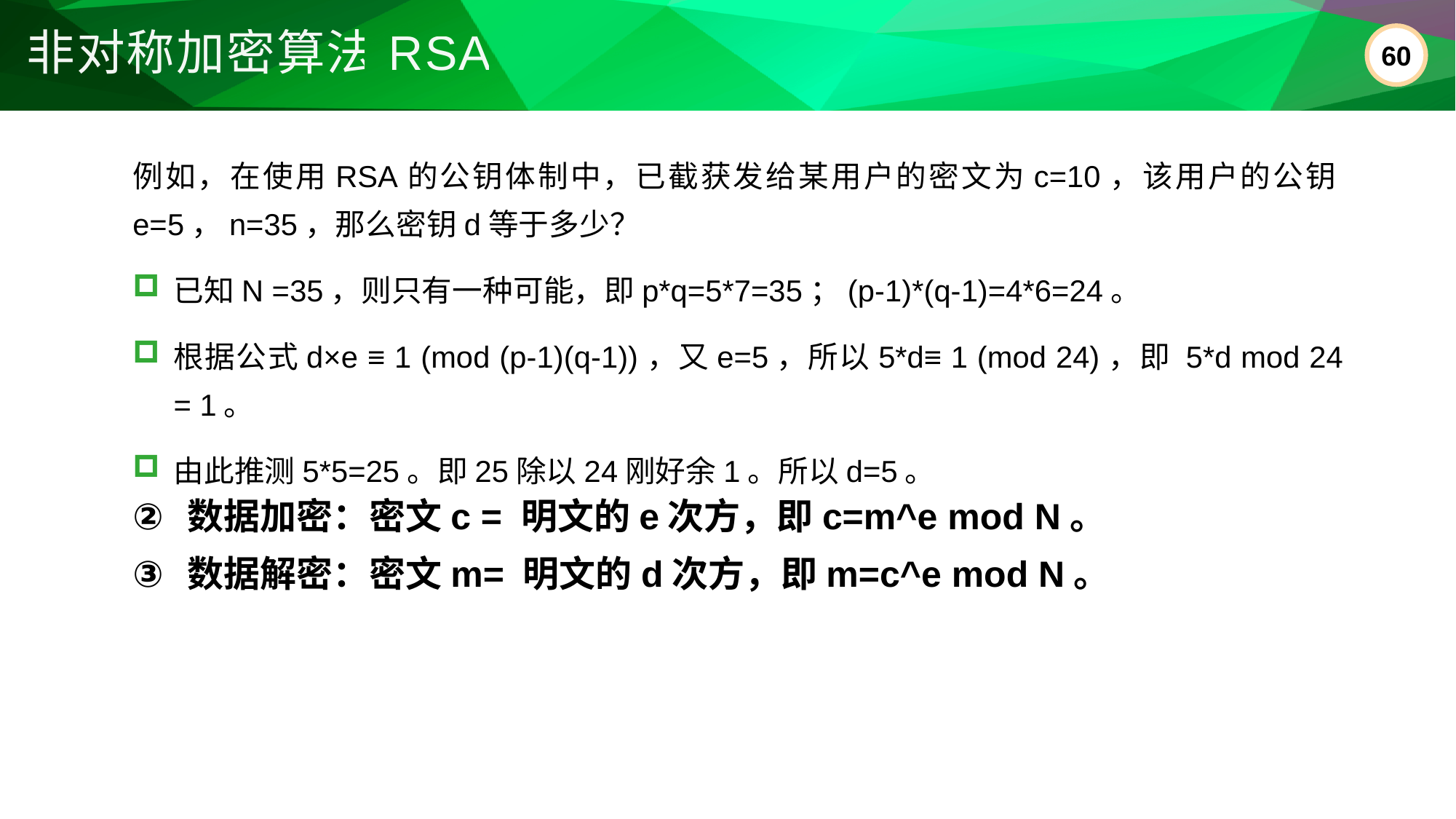

非对称加密算法RSA
例如，在使用RSA的公钥体制中，已截获发给某用户的密文为c=10，该用户的公钥e=5，n=35，那么密钥d等于多少？
已知N =35，则只有一种可能，即p*q=5*7=35；(p-1)*(q-1)=4*6=24。
根据公式d×e ≡ 1 (mod (p-1)(q-1))，又e=5，所以5*d≡ 1 (mod 24)，即 5*d mod 24 = 1。
由此推测5*5=25。即25除以24刚好余1。所以d=5。
数据加密：密文c = 明文的e次方，即c=m^e mod N。
数据解密：密文m= 明文的d次方，即m=c^e mod N。